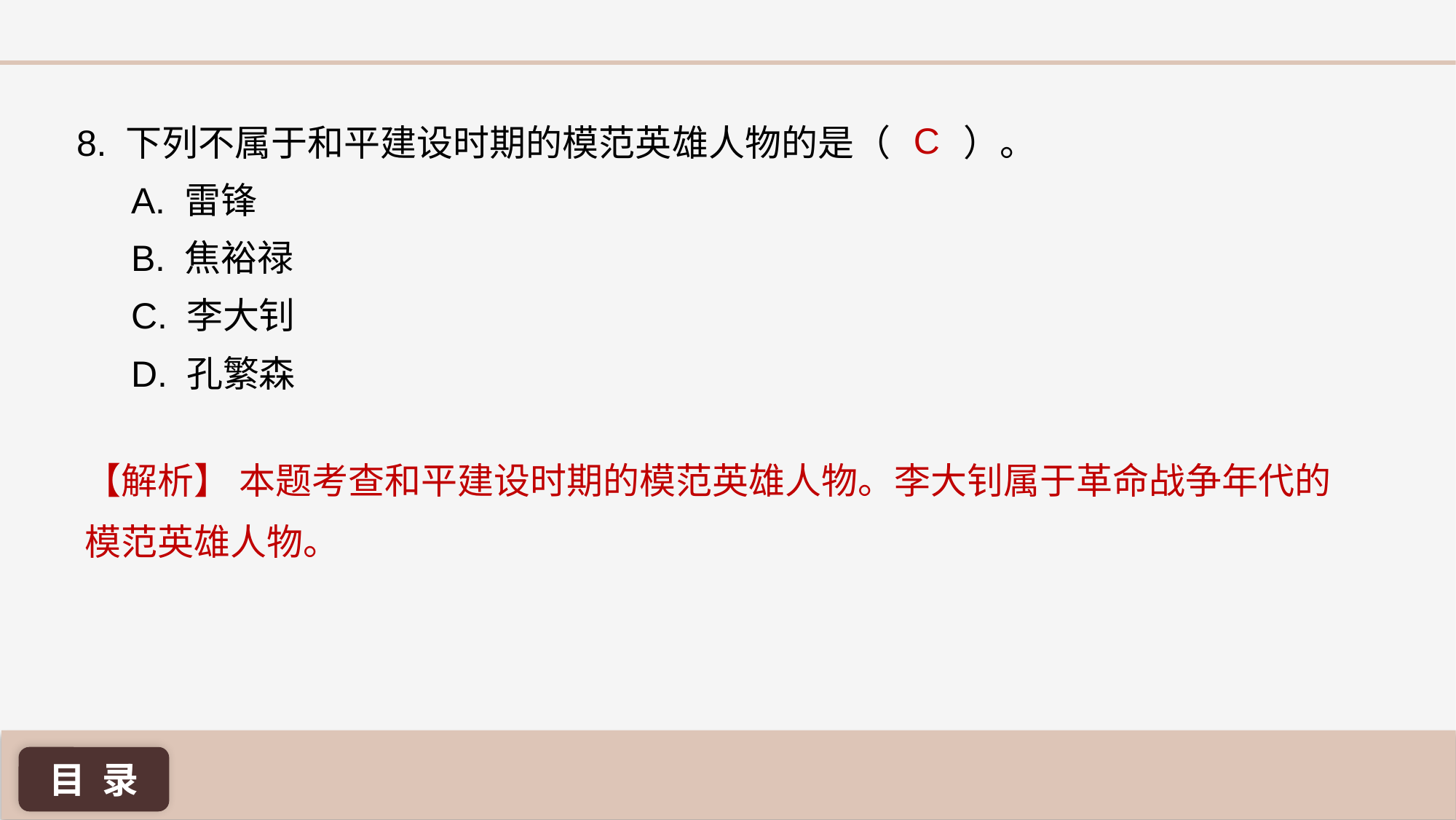

C
8. 下列不属于和平建设时期的模范英雄人物的是（         ）。
A. 雷锋
B. 焦裕禄
C. 李大钊
D. 孔繁森
【解析】 本题考查和平建设时期的模范英雄人物。李大钊属于革命战争年代的模范英雄人物。